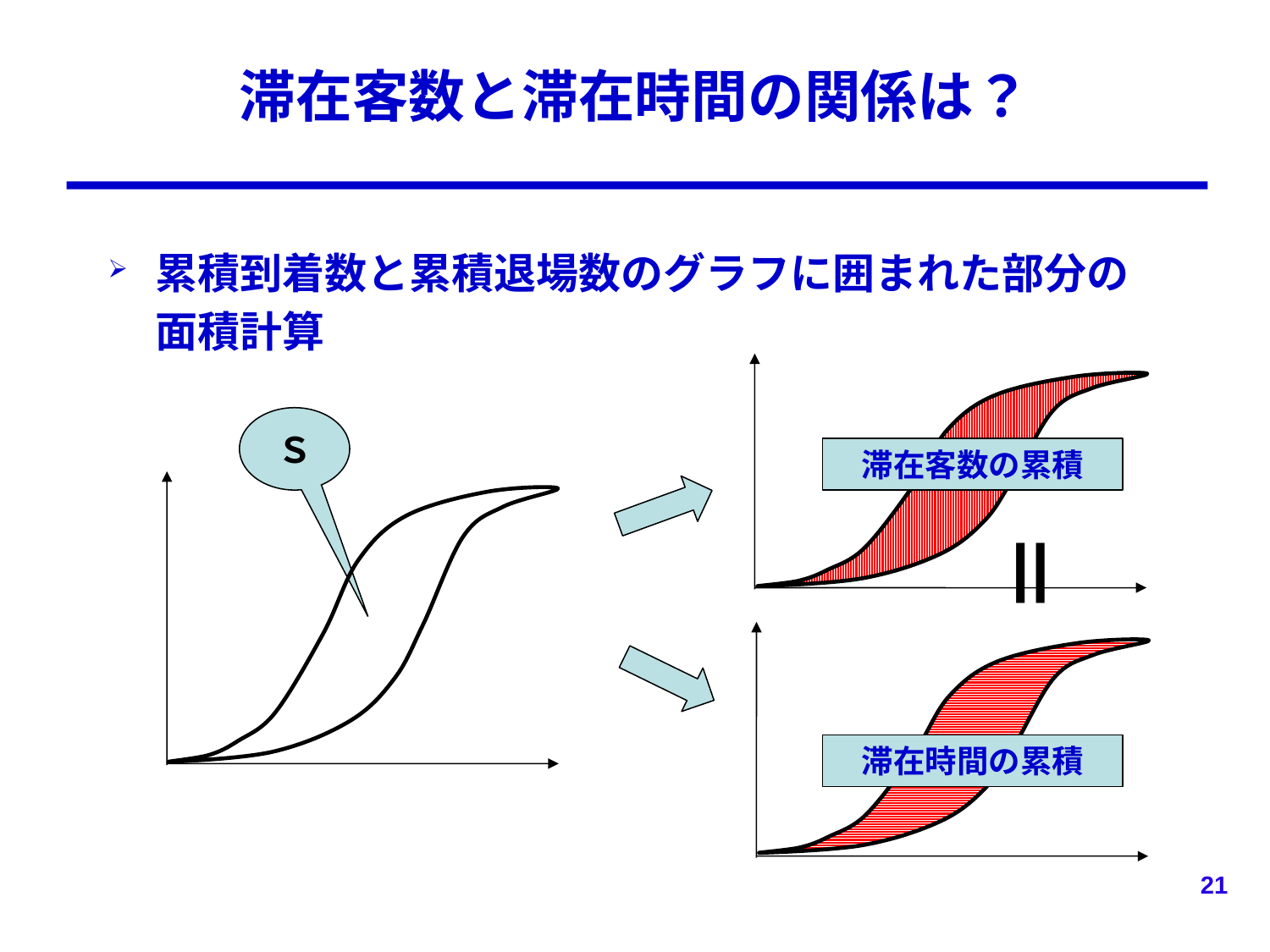

# 滞在客数と滞在時間の関係は？
累積到着数と累積退場数のグラフに囲まれた部分の面積計算

Ｓ
滞在客数の累積

＝

滞在時間の累積

21